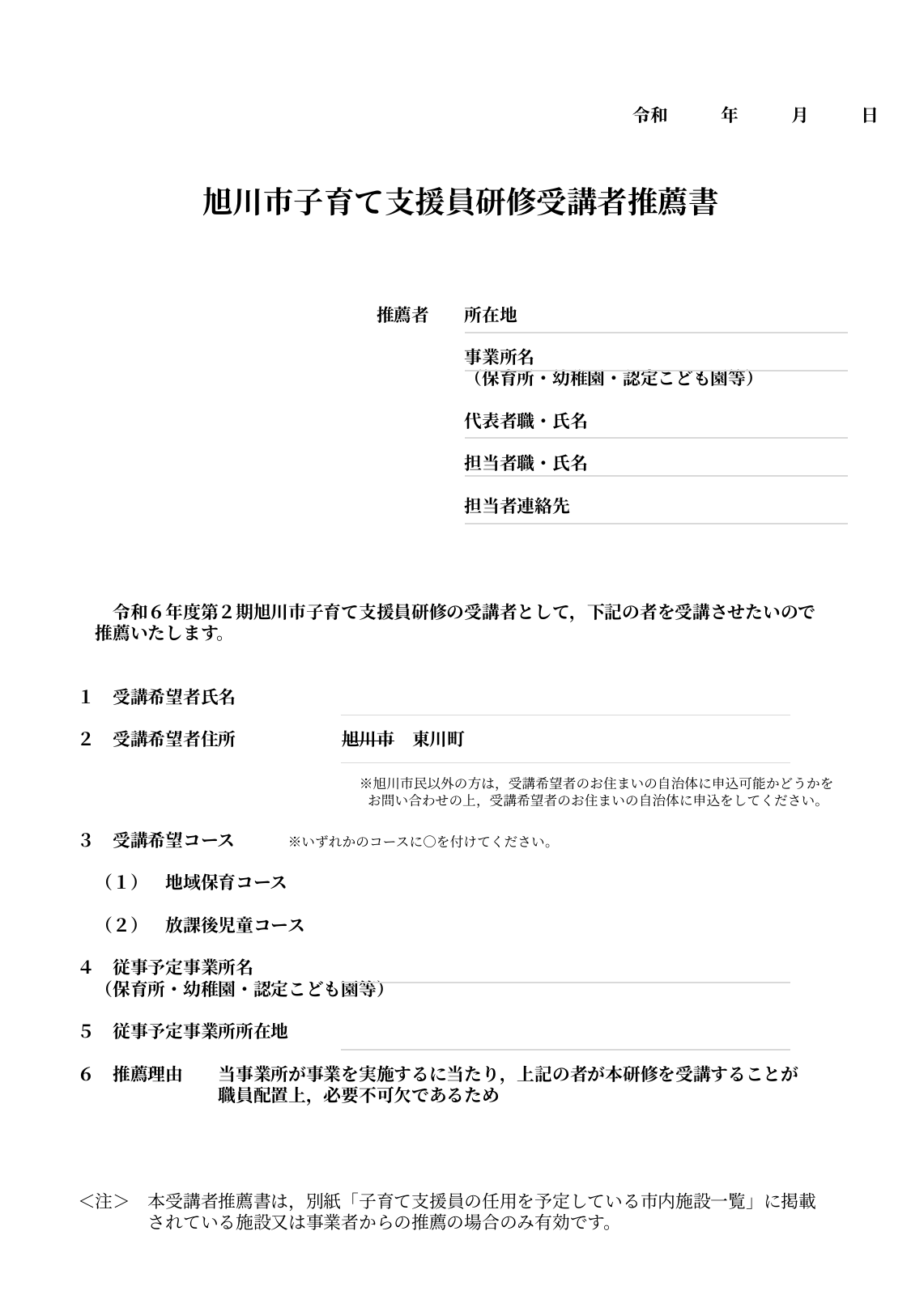

令和　　　年　　　月　　　日

旭川市子育て支援員研修受講者推薦書

　　　　　　　　　　　　　　　　　　　推薦者　　所在地

　　　　　　　　　　　　　　　　　　　　　　　　事業所名
　　　　　　　　　　　　　　　　　　　　　　　　（保育所・幼稚園・認定こども園等）

　　　　　　　　　　　　　　　　　　　　　　　　代表者職・氏名

　　　　　　　　　　　　　　　　　　　　　　　　担当者職・氏名

　　　　　　　　　　　　　　　　　　　　　　　　担当者連絡先

　　　　令和６年度第２期旭川市子育て支援員研修の受講者として，下記の者を受講させたいので
　　　推薦いたします。

　　１　受講希望者氏名

　　２　受講希望者住所　　　　　　旭川市　東川町

　　　　　　　　　　　　　　　　　　※旭川市民以外の方は，受講希望者のお住まいの自治体に申込可能かどうかを
　　　　　　　　　　　　　　　　　　　　　　　　お問い合わせの上，受講希望者のお住まいの自治体に申込をしてください。

　　３　受講希望コース　　　※いずれかのコースに○を付けてください。

　　　（１）　地域保育コース

　　　（２）　放課後児童コース

　　４　従事予定事業所名
　　　（保育所・幼稚園・認定こども園等）

　　５　従事予定事業所所在地

　　６　推薦理由　　当事業所が事業を実施するに当たり，上記の者が本研修を受講することが
　　　　　　　　　　職員配置上，必要不可欠であるため

　　＜注＞　本受講者推薦書は，別紙「子育て支援員の任用を予定している市内施設一覧」に掲載
　　　　　　されている施設又は事業者からの推薦の場合のみ有効です。